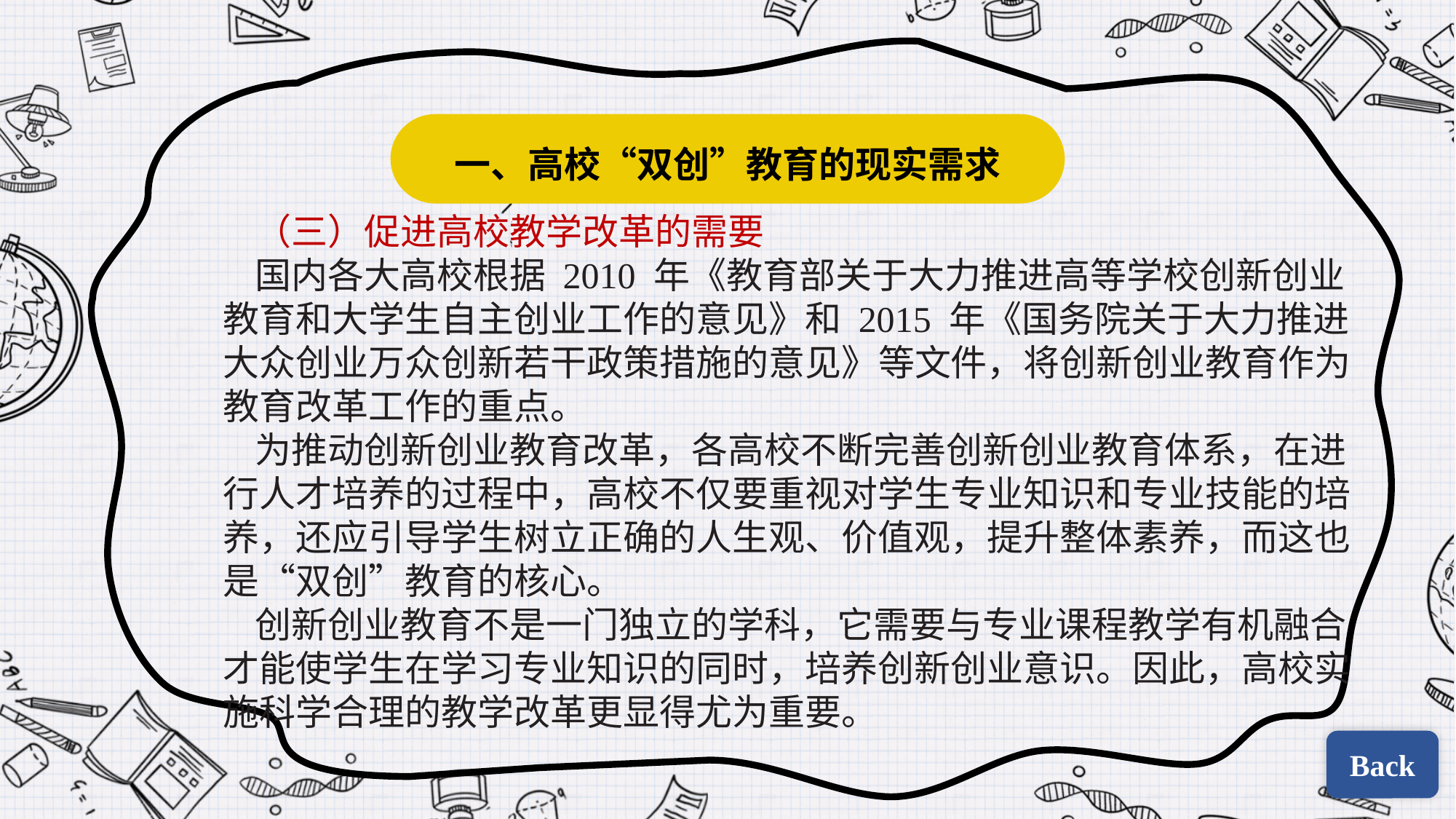

一、高校“双创”教育的现实需求
（三）促进高校教学改革的需要
国内各大高校根据 2010 年《教育部关于大力推进高等学校创新创业教育和大学生自主创业工作的意见》和 2015 年《国务院关于大力推进大众创业万众创新若干政策措施的意见》等文件，将创新创业教育作为教育改革工作的重点。
为推动创新创业教育改革，各高校不断完善创新创业教育体系，在进行人才培养的过程中，高校不仅要重视对学生专业知识和专业技能的培养，还应引导学生树立正确的人生观、价值观，提升整体素养，而这也是“双创”教育的核心。
创新创业教育不是一门独立的学科，它需要与专业课程教学有机融合才能使学生在学习专业知识的同时，培养创新创业意识。因此，高校实施科学合理的教学改革更显得尤为重要。

Back